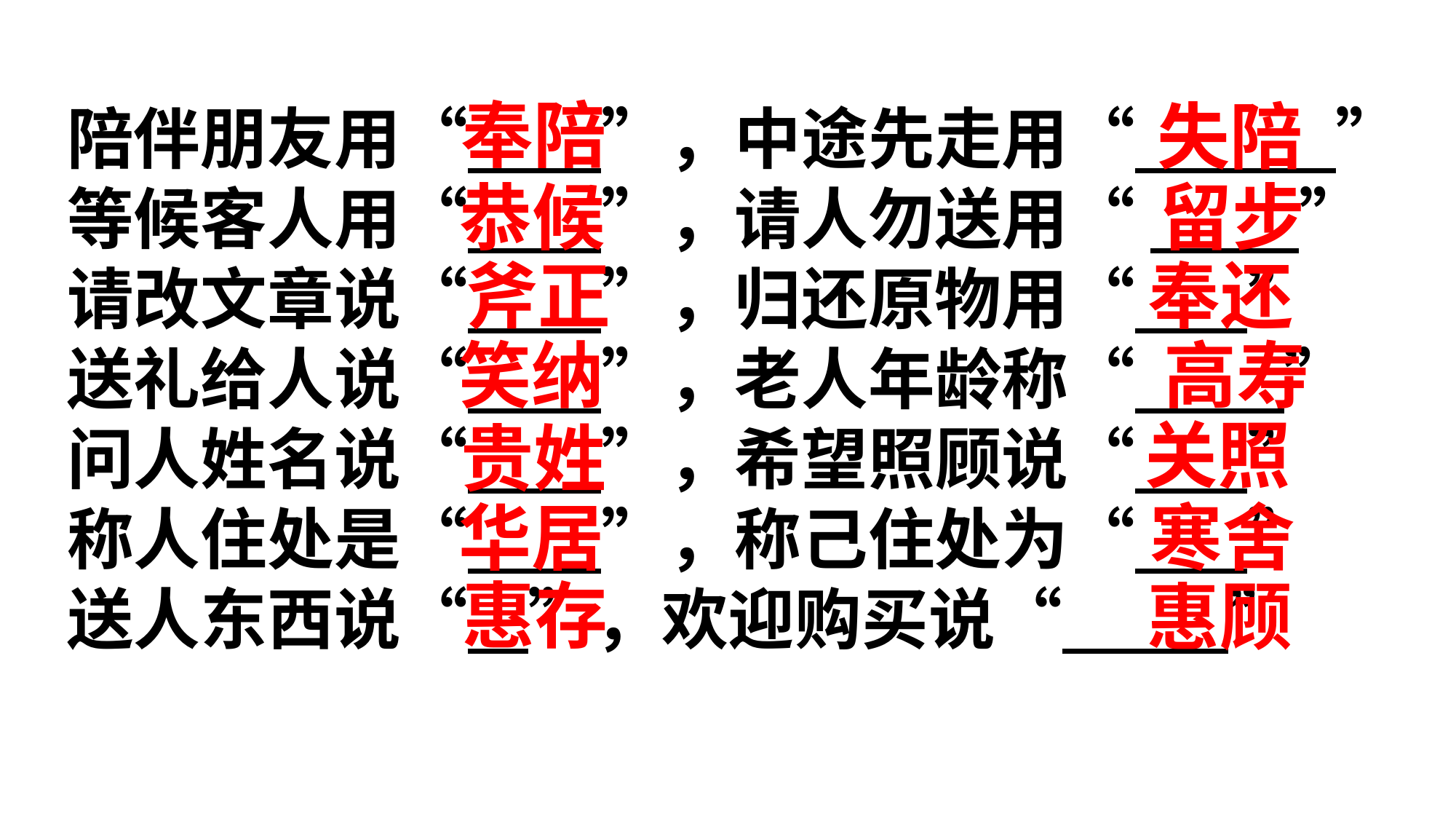

奉陪
失陪
陪伴朋友用“　　”，中途先走用“　　　”
等候客人用“　　”，请人勿送用“ 　　 ”
请改文章说“　　”，归还原物用“　   ”
送礼给人说“　　”，老人年龄称“　　 ”
问人姓名说“　　”，希望照顾说“　   ”
称人住处是“　　”，称己住处为“　   ”
送人东西说“    ”，欢迎购买说“           ”
恭候
留步
斧正
奉还
笑纳
高寿
关照
贵姓
华居
寒舍
惠存
惠顾